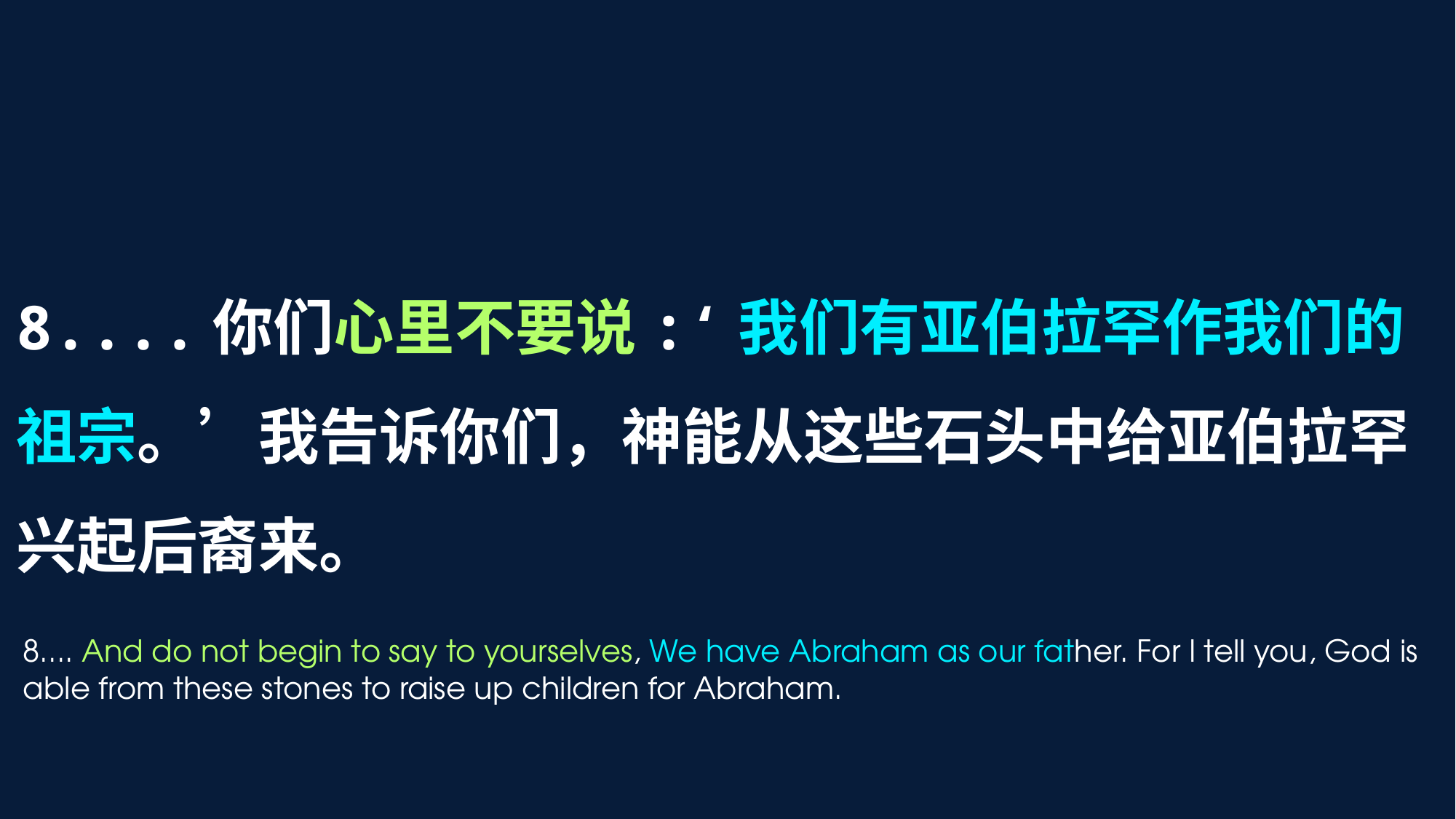

8....你们心里不要说:‘我们有亚伯拉罕作我们的祖宗。’我告诉你们，神能从这些石头中给亚伯拉罕兴起后裔来。
8.... And do not begin to say to yourselves, We have Abraham as our father. For I tell you, God is able from these stones to raise up children for Abraham.